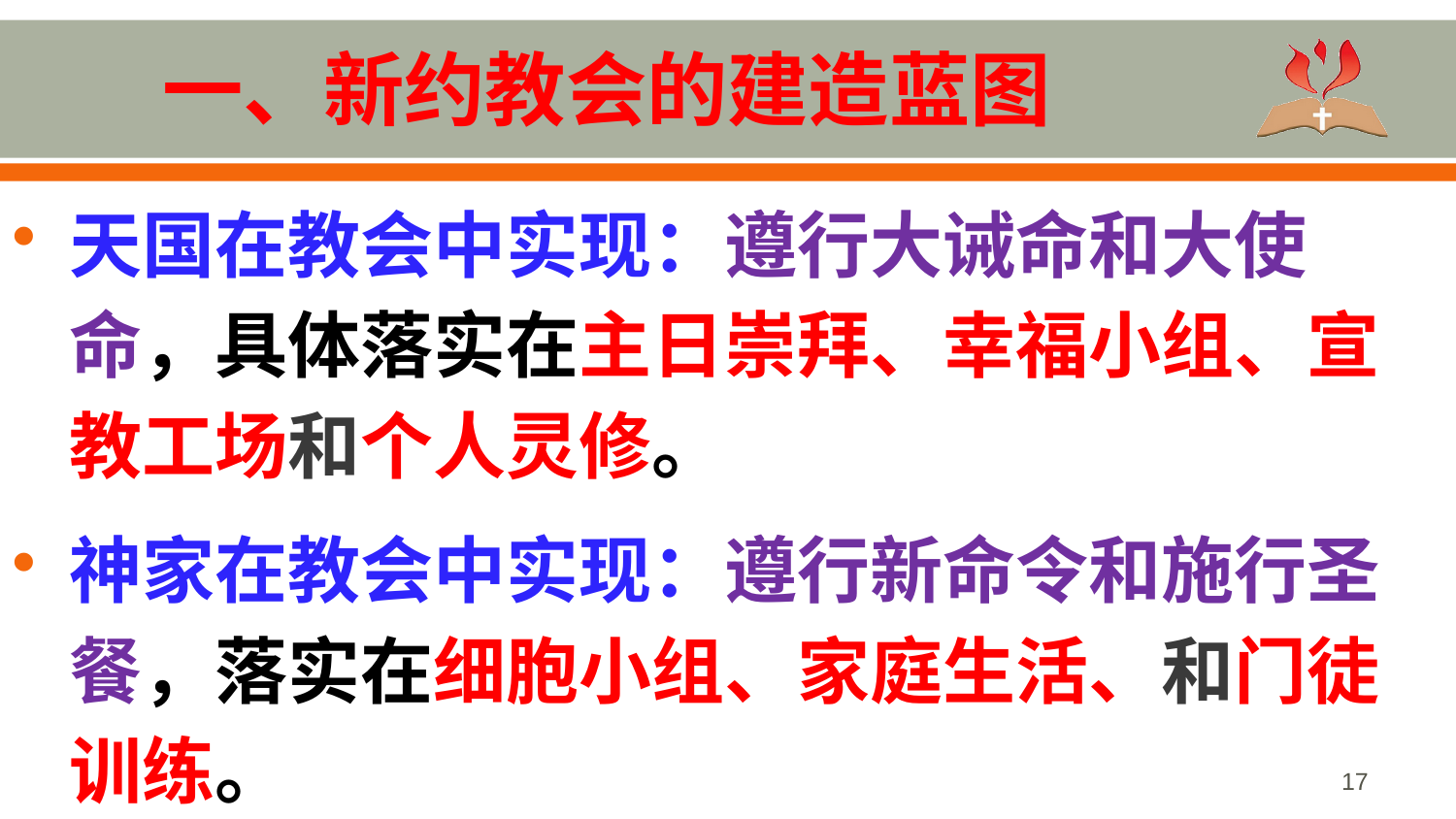

# 一、新约教会的建造蓝图
天国在教会中实现：遵行大诫命和大使命，具体落实在主日崇拜、幸福小组、宣教工场和个人灵修。
神家在教会中实现：遵行新命令和施行圣餐，落实在细胞小组、家庭生活、和门徒训练。

17